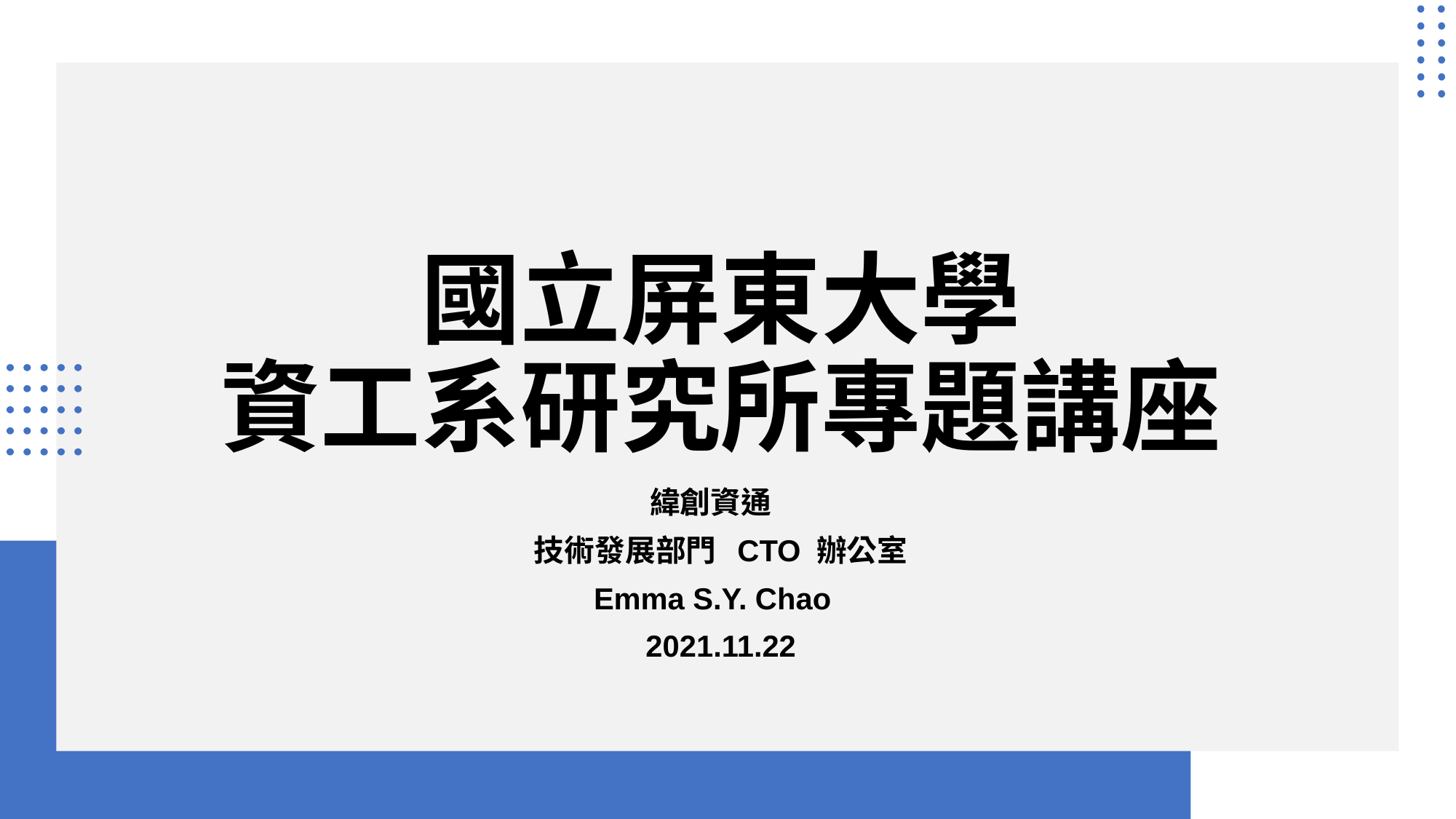

# 國立屏東大學 資工系研究所專題講座

緯創資通
技術發展部門  CTO 辦公室
Emma S.Y. Chao
2021.11.22